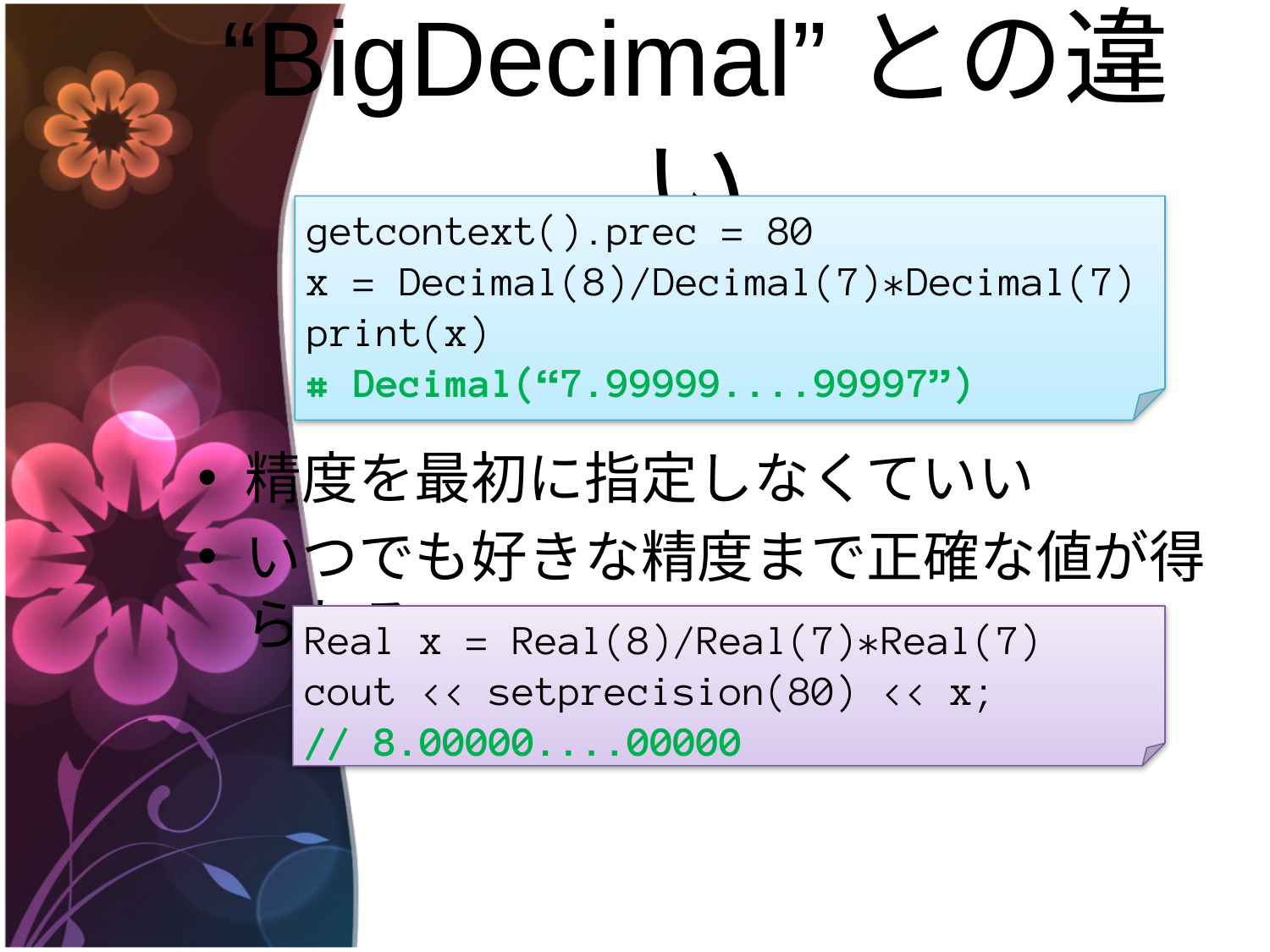

# “BigDecimal”との違い
getcontext().prec = 80
x = Decimal(8)/Decimal(7)*Decimal(7)
print(x)
# Decimal(“7.99999....99997”)
精度を最初に指定しなくていい
いつでも好きな精度まで正確な値が得られる
Real x = Real(8)/Real(7)*Real(7)
cout << setprecision(80) << x;
// 8.00000....00000